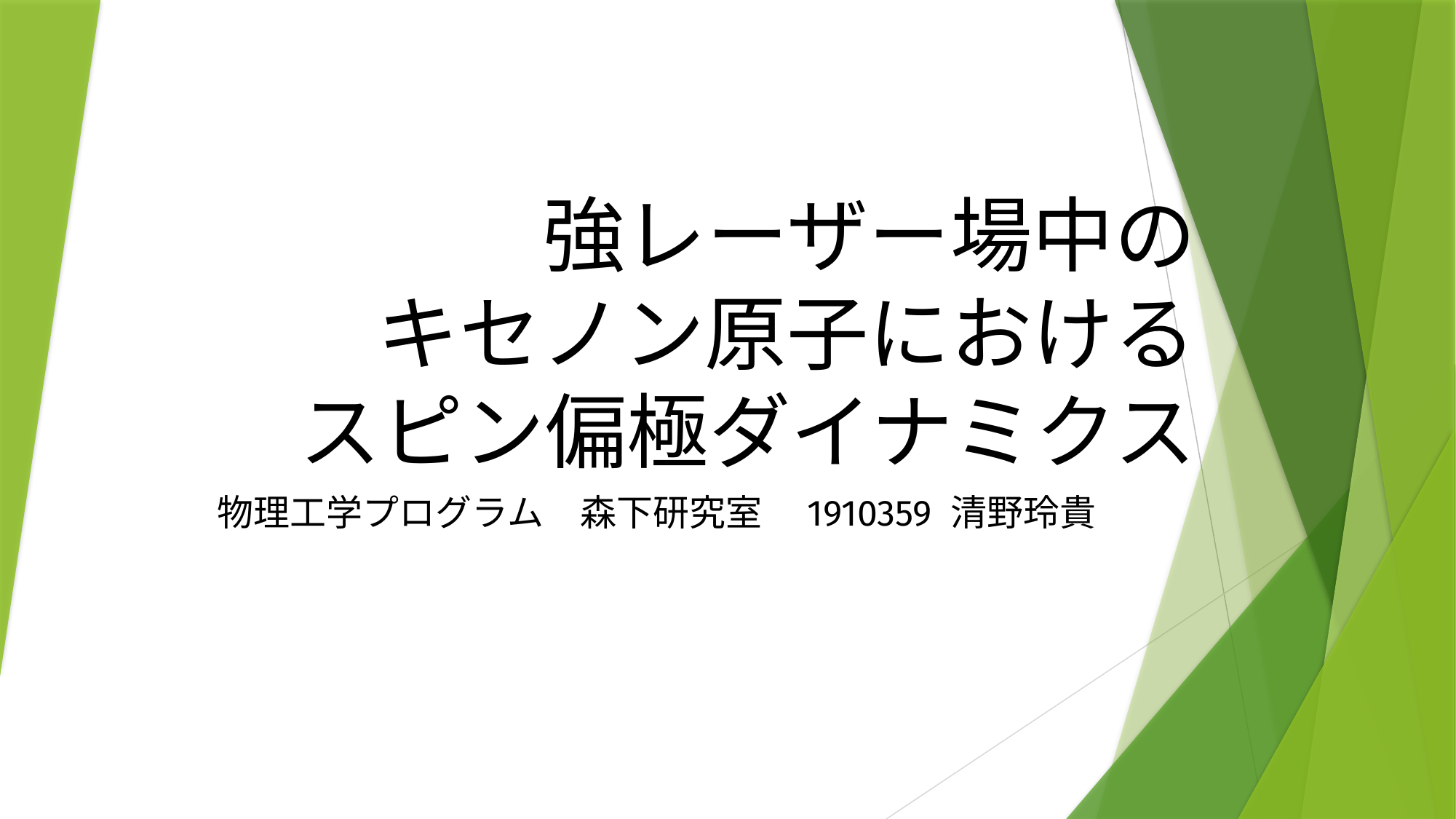

# 強レーザー場中の キセノン原子における スピン偏極ダイナミクス
物理工学プログラム　森下研究室　1910359 清野玲貴